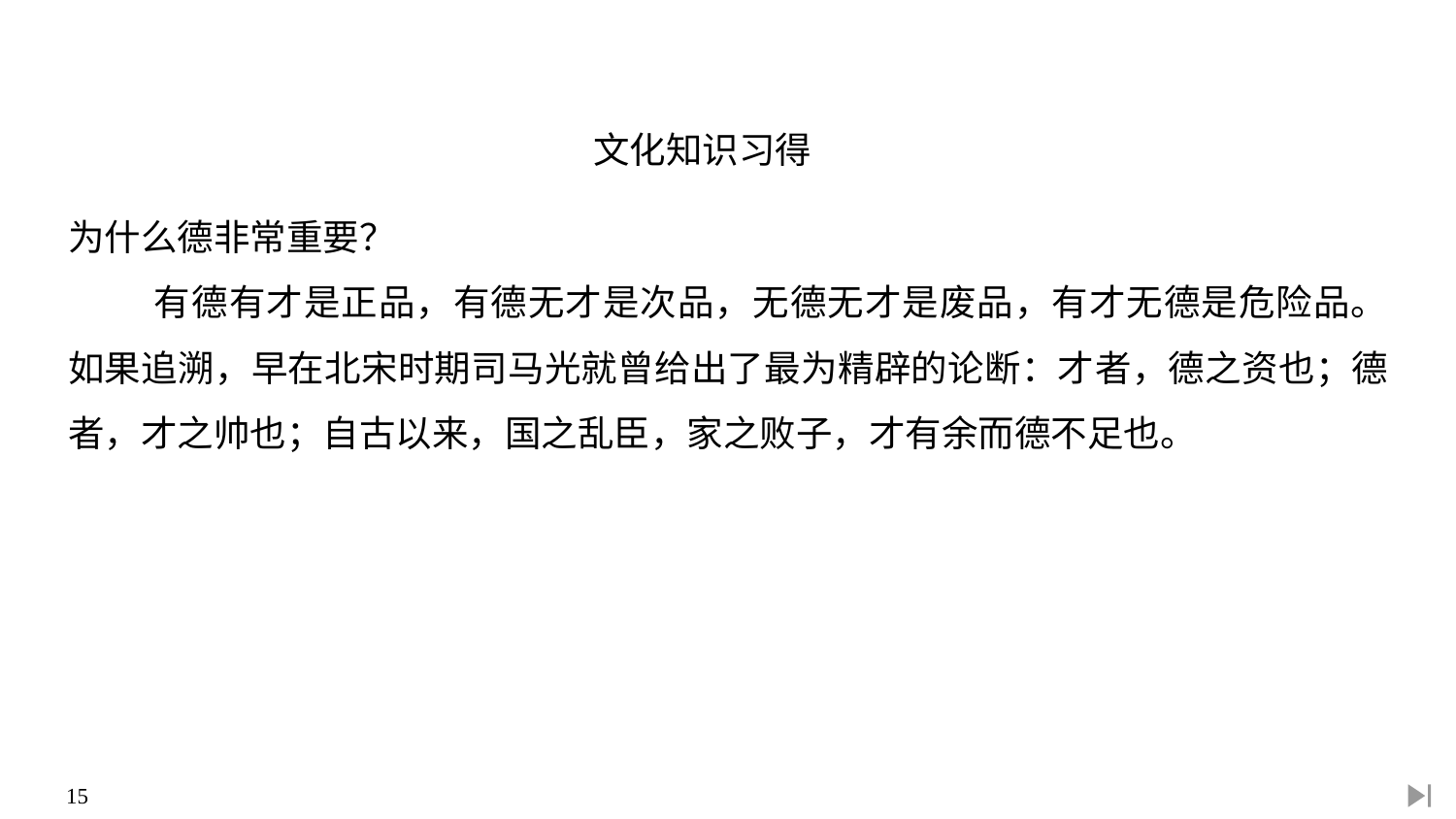

文化知识习得
为什么德非常重要？
有德有才是正品，有德无才是次品，无德无才是废品，有才无德是危险品。如果追溯，早在北宋时期司马光就曾给出了最为精辟的论断：才者，德之资也；德者，才之帅也；自古以来，国之乱臣，家之败子，才有余而德不足也。